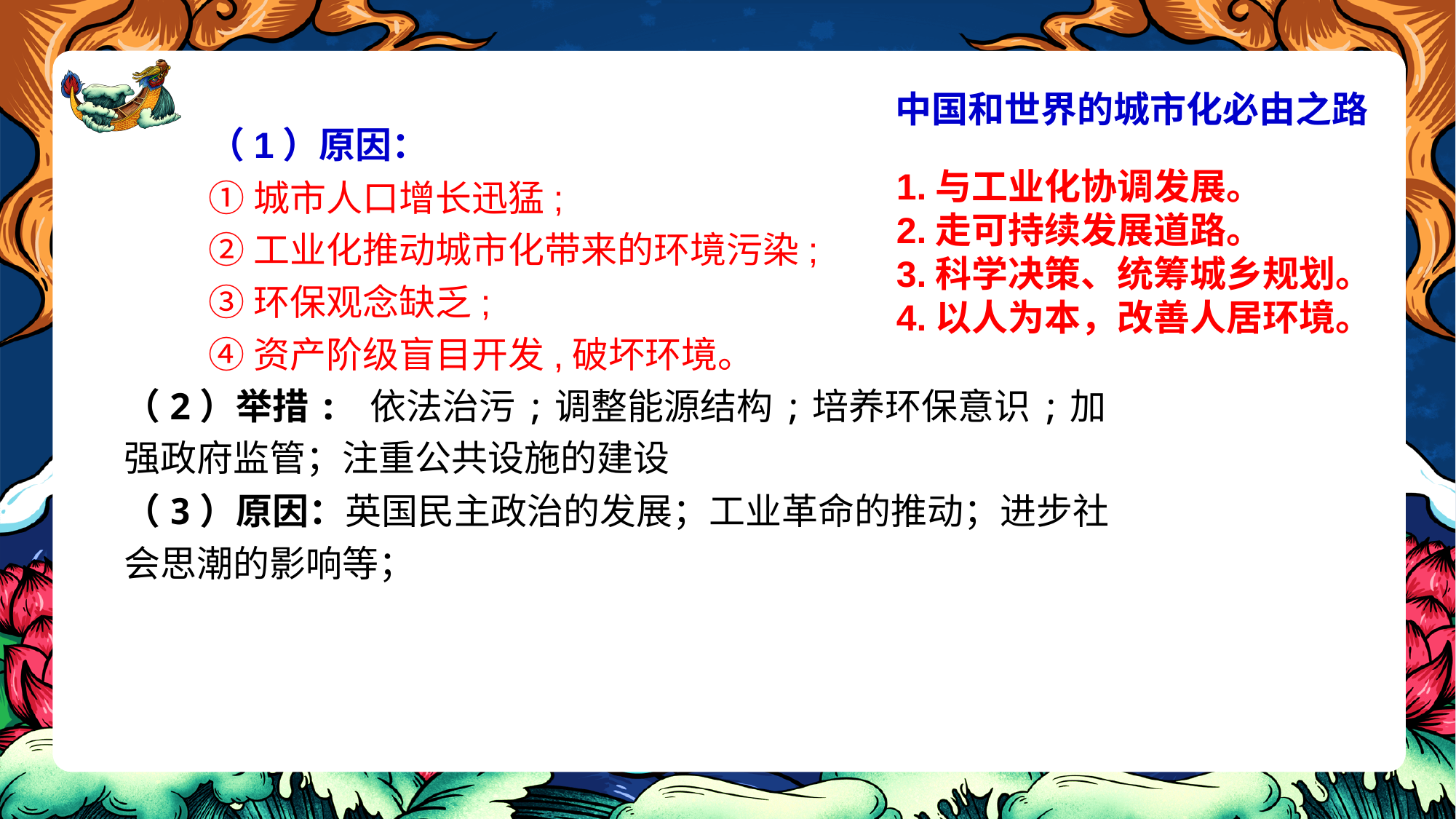

中国和世界的城市化必由之路
（1）原因：
①城市人口增长迅猛;
②工业化推动城市化带来的环境污染;
③环保观念缺乏;
④资产阶级盲目开发,破坏环境。
1.与工业化协调发展。
2.走可持续发展道路。
3.科学决策、统筹城乡规划。
4.以人为本，改善人居环境。
（2）举措: 依法治污;调整能源结构;培养环保意识;加强政府监管；注重公共设施的建设
（3）原因：英国民主政治的发展；工业革命的推动；进步社会思潮的影响等；